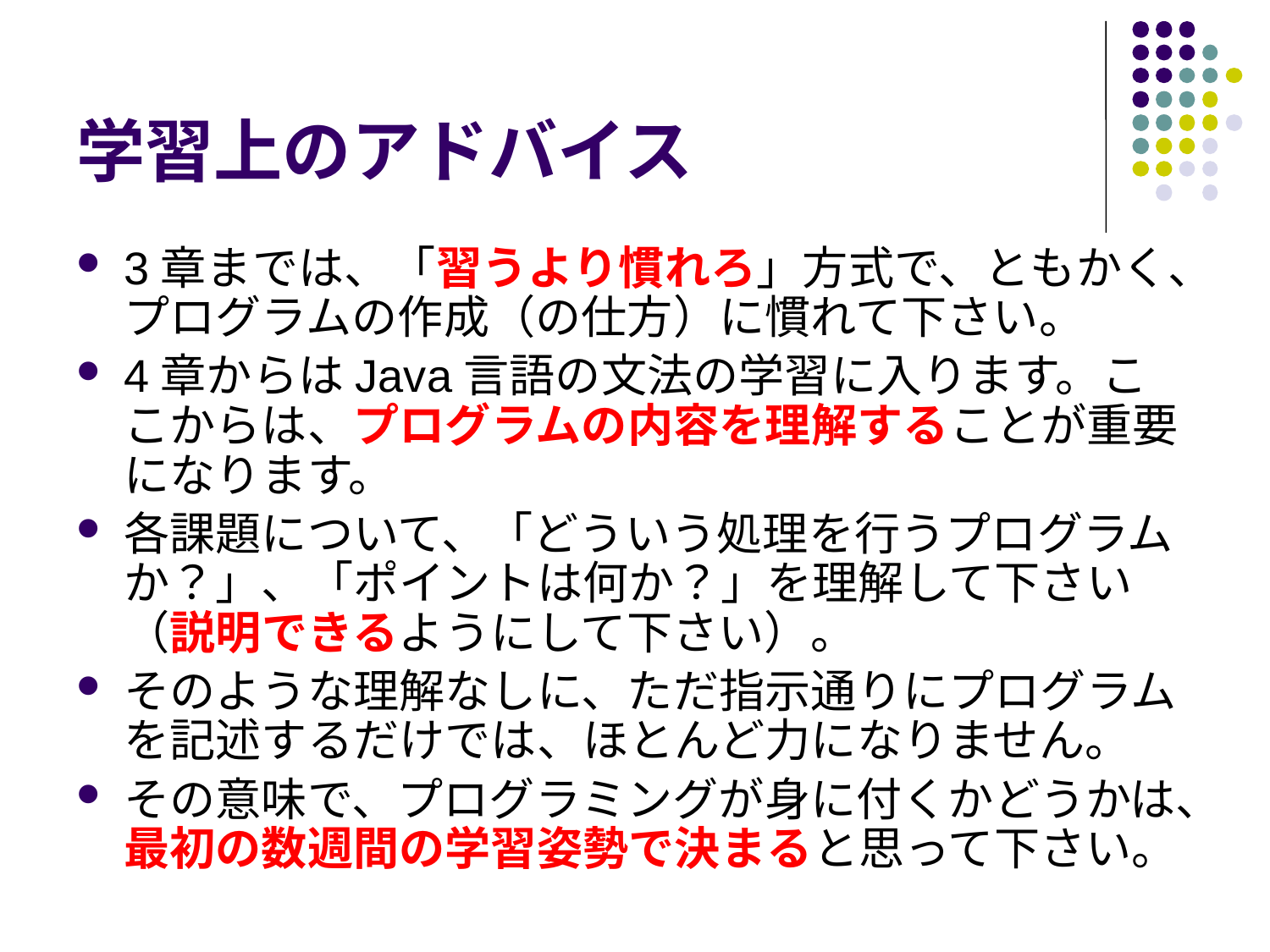

# 学習上のアドバイス
3章までは、「習うより慣れろ」方式で、ともかく、プログラムの作成（の仕方）に慣れて下さい。
4章からはJava言語の文法の学習に入ります。ここからは、プログラムの内容を理解することが重要になります。
各課題について、「どういう処理を行うプログラムか？」、「ポイントは何か？」を理解して下さい（説明できるようにして下さい）。
そのような理解なしに、ただ指示通りにプログラムを記述するだけでは、ほとんど力になりません。
その意味で、プログラミングが身に付くかどうかは、最初の数週間の学習姿勢で決まると思って下さい。